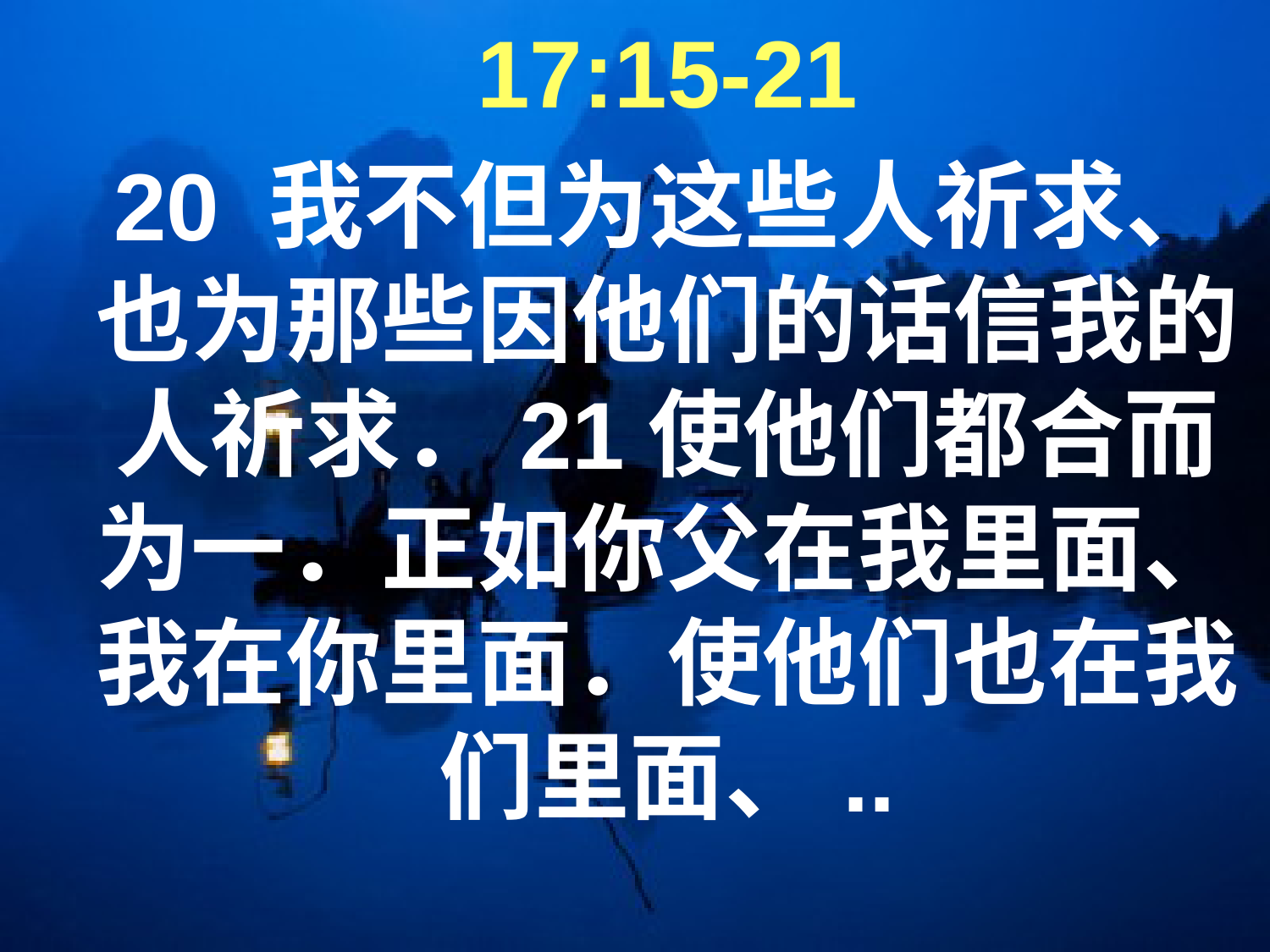

17:15-21
20 我不但为这些人祈求、也为那些因他们的话信我的人祈求．21使他们都合而为一．正如你父在我里面、我在你里面．使他们也在我们里面、..